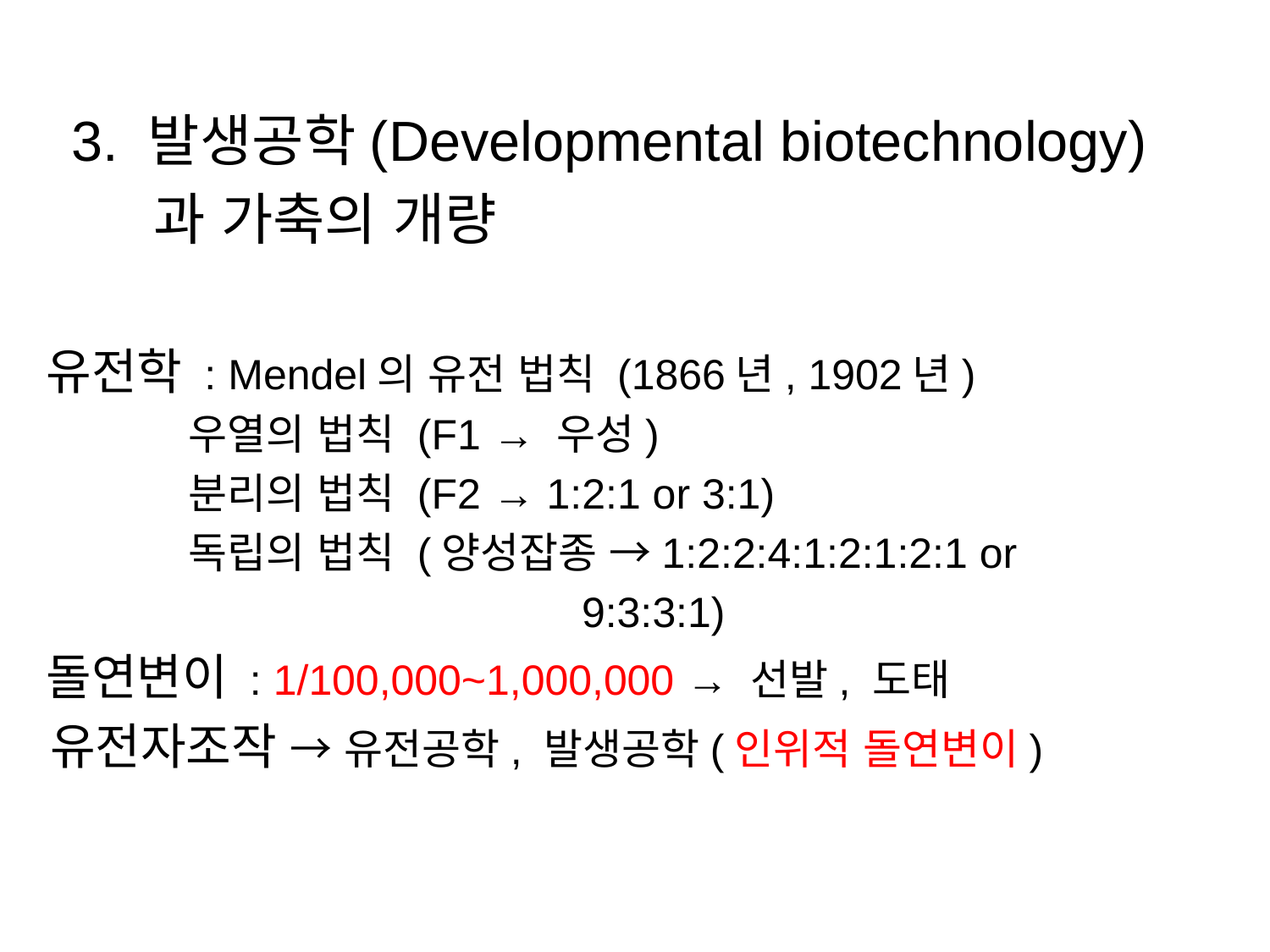

3. 발생공학(Developmental biotechnology)
        과 가축의 개량

  유전학 : Mendel의 유전 법칙 (1866년, 1902년)
              우열의 법칙 (F1 → 우성)
              분리의 법칙 (F2 → 1:2:1 or 3:1)
              독립의 법칙 (양성잡종 →1:2:2:4:1:2:1:2:1 or
                                                9:3:3:1)
  돌연변이 : 1/100,000~1,000,000 → 선발, 도태
  유전자조작 → 유전공학, 발생공학(인위적 돌연변이)